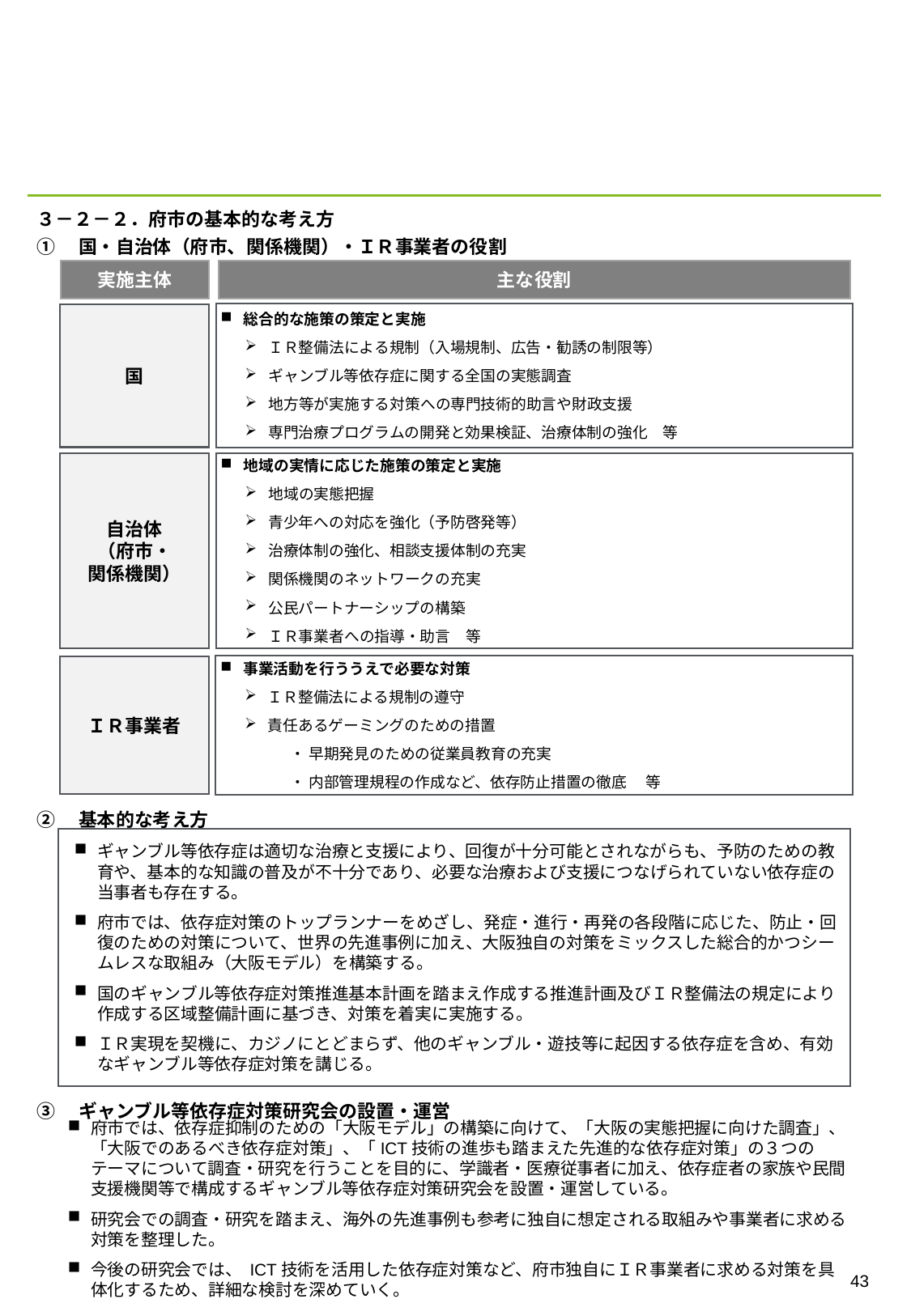

#
３－２－２．府市の基本的な考え方
①　国・自治体（府市、関係機関）・ＩＲ事業者の役割
実施主体
主な役割
総合的な施策の策定と実施
ＩＲ整備法による規制（入場規制、広告・勧誘の制限等）
ギャンブル等依存症に関する全国の実態調査
地方等が実施する対策への専門技術的助言や財政支援
専門治療プログラムの開発と効果検証、治療体制の強化　等
国
自治体
（府市・
関係機関）
地域の実情に応じた施策の策定と実施
地域の実態把握
青少年への対応を強化（予防啓発等）
治療体制の強化、相談支援体制の充実
関係機関のネットワークの充実
公民パートナーシップの構築
ＩＲ事業者への指導・助言　等
事業活動を行ううえで必要な対策
ＩＲ整備法による規制の遵守
責任あるゲーミングのための措置
　　　・ 早期発見のための従業員教育の充実
　　　・ 内部管理規程の作成など、依存防止措置の徹底　 等
ＩＲ事業者
②　基本的な考え方
ギャンブル等依存症は適切な治療と支援により、回復が十分可能とされながらも、予防のための教育や、基本的な知識の普及が不十分であり、必要な治療および支援につなげられていない依存症の当事者も存在する。
府市では、依存症対策のトップランナーをめざし、発症・進行・再発の各段階に応じた、防止・回復のための対策について、世界の先進事例に加え、大阪独自の対策をミックスした総合的かつシームレスな取組み（大阪モデル）を構築する。
国のギャンブル等依存症対策推進基本計画を踏まえ作成する推進計画及びＩＲ整備法の規定により作成する区域整備計画に基づき、対策を着実に実施する。
ＩＲ実現を契機に、カジノにとどまらず、他のギャンブル・遊技等に起因する依存症を含め、有効なギャンブル等依存症対策を講じる。
③　ギャンブル等依存症対策研究会の設置・運営
府市では、依存症抑制のための「大阪モデル」の構築に向けて、「大阪の実態把握に向けた調査」、「大阪でのあるべき依存症対策」、「ICT技術の進歩も踏まえた先進的な依存症対策」の３つのテーマについて調査・研究を行うことを目的に、学識者・医療従事者に加え、依存症者の家族や民間支援機関等で構成するギャンブル等依存症対策研究会を設置・運営している。
研究会での調査・研究を踏まえ、海外の先進事例も参考に独自に想定される取組みや事業者に求める対策を整理した。
今後の研究会では、 ICT技術を活用した依存症対策など、府市独自にＩＲ事業者に求める対策を具体化するため、詳細な検討を深めていく。
43